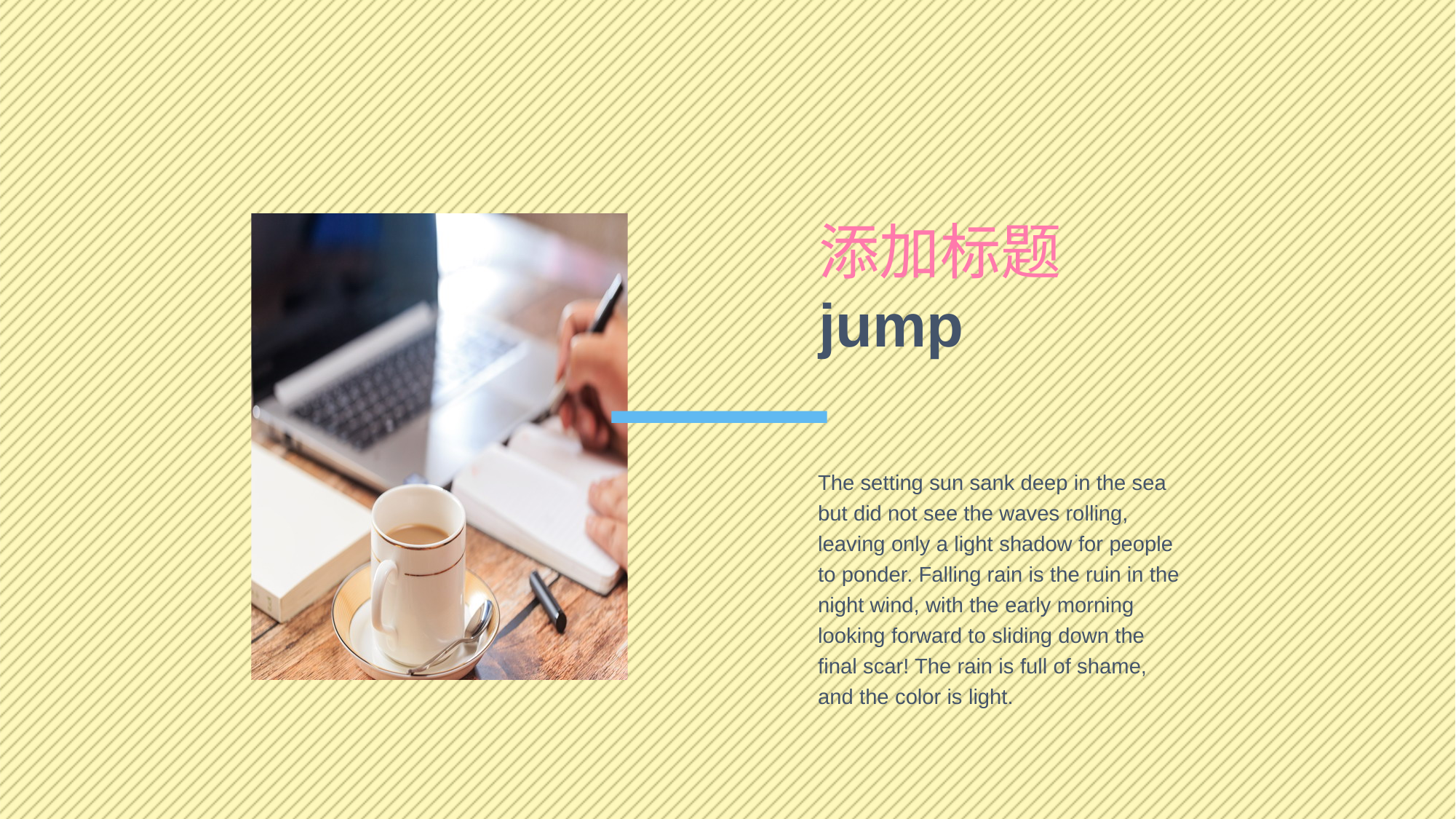

添加标题
jump

The setting sun sank deep in the sea but did not see the waves rolling, leaving only a light shadow for people to ponder. Falling rain is the ruin in the night wind, with the early morning looking forward to sliding down the final scar! The rain is full of shame, and the color is light.